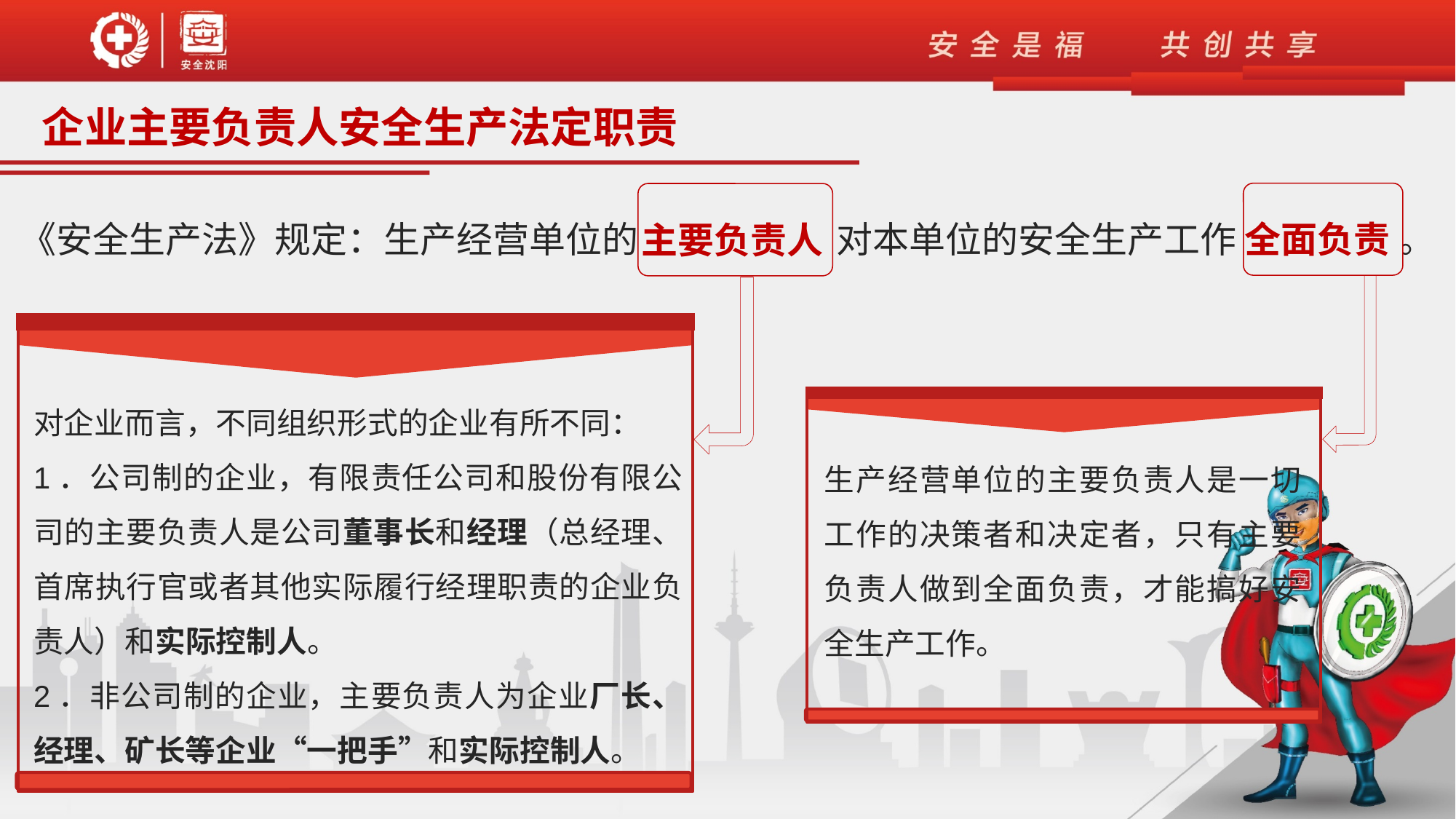

企业主要负责人安全生产法定职责

全面负责

主要负责人
《安全生产法》规定：生产经营单位的 主要负责人 对本单位的安全生产工作 全面负责 。

对企业而言，不同组织形式的企业有所不同：
1．公司制的企业，有限责任公司和股份有限公司的主要负责人是公司董事长和经理（总经理、首席执行官或者其他实际履行经理职责的企业负责人）和实际控制人。
2．非公司制的企业，主要负责人为企业厂长、经理、矿长等企业“一把手”和实际控制人。

生产经营单位的主要负责人是一切工作的决策者和决定者，只有主要负责人做到全面负责，才能搞好安全生产工作。